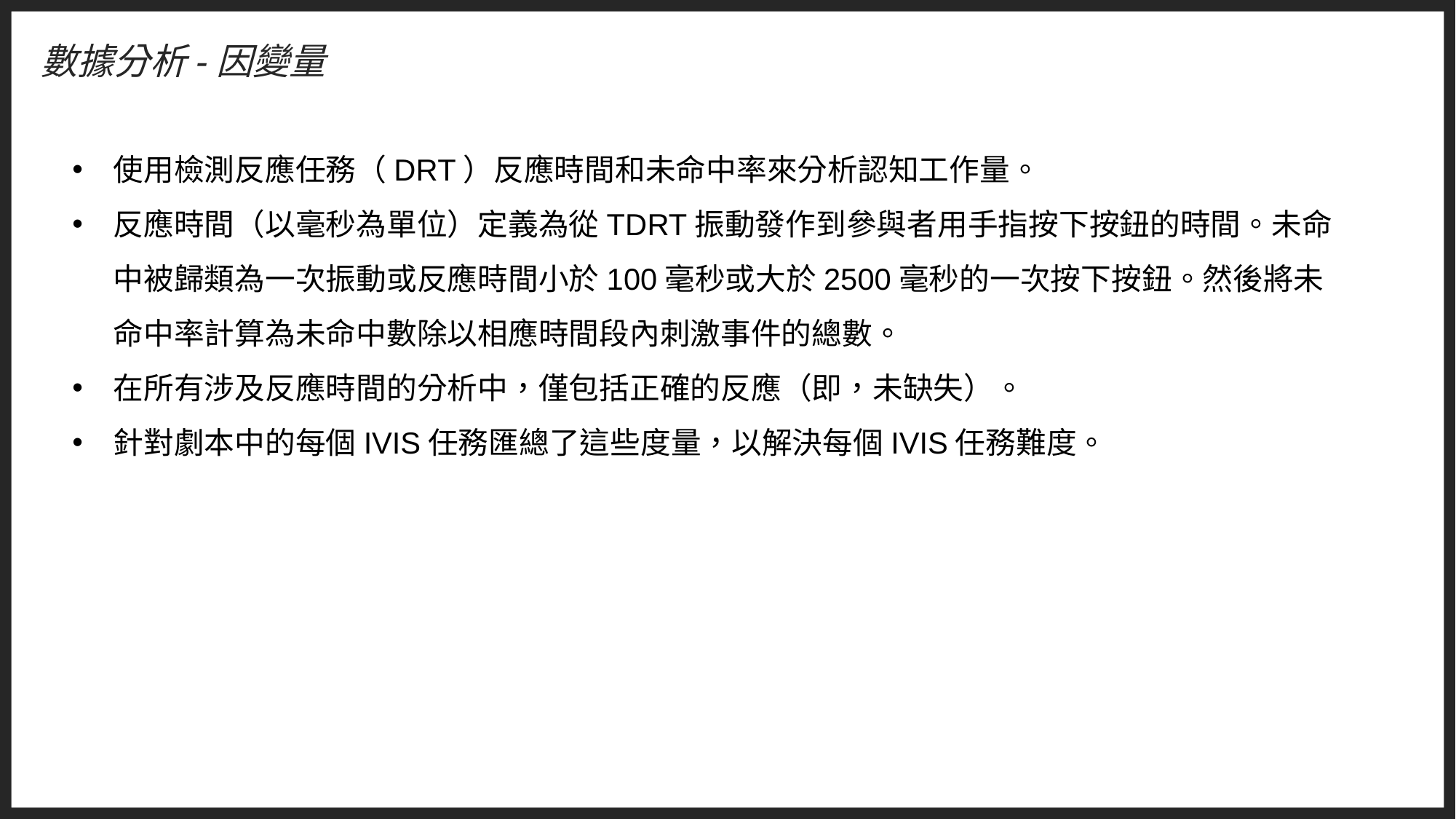

數據分析-因變量
使用檢測反應任務（DRT）反應時間和未命中率來分析認知工作量。
反應時間（以毫秒為單位）定義為從TDRT振動發作到參與者用手指按下按鈕的時間。未命中被歸類為一次振動或反應時間小於100毫秒或大於2500毫秒的一次按下按鈕。然後將未命中率計算為未命中數除以相應時間段內刺激事件的總數。
在所有涉及反應時間的分析中，僅包括正確的反應（即，未缺失）。
針對劇本中的每個IVIS任務匯總了這些度量，以解決每個IVIS任務難度。